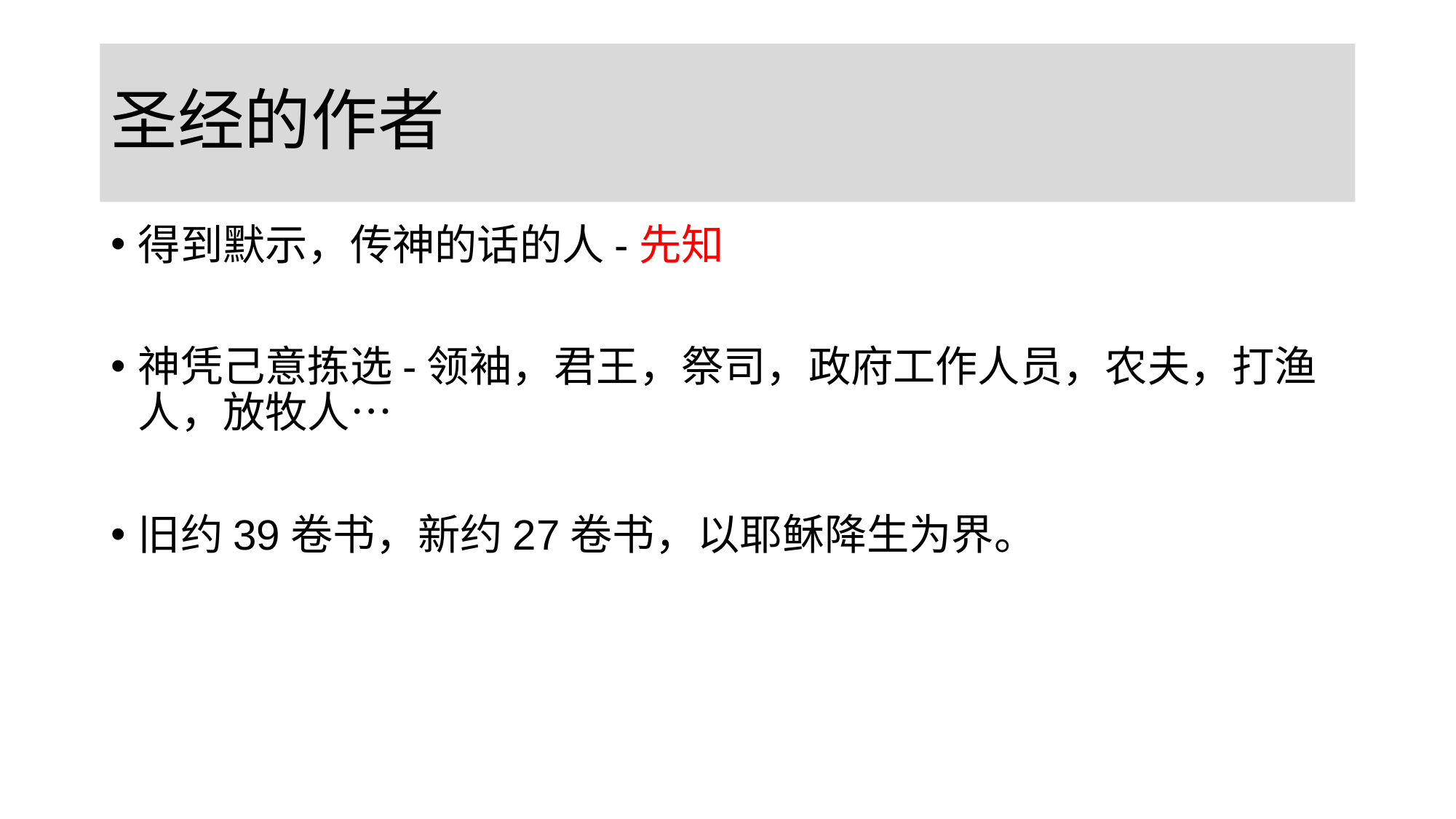

# 圣经的作者
得到默示，传神的话的人-先知

神凭己意拣选-领袖，君王，祭司，政府工作人员，农夫，打渔人，放牧人…

旧约39卷书，新约27卷书，以耶稣降生为界。